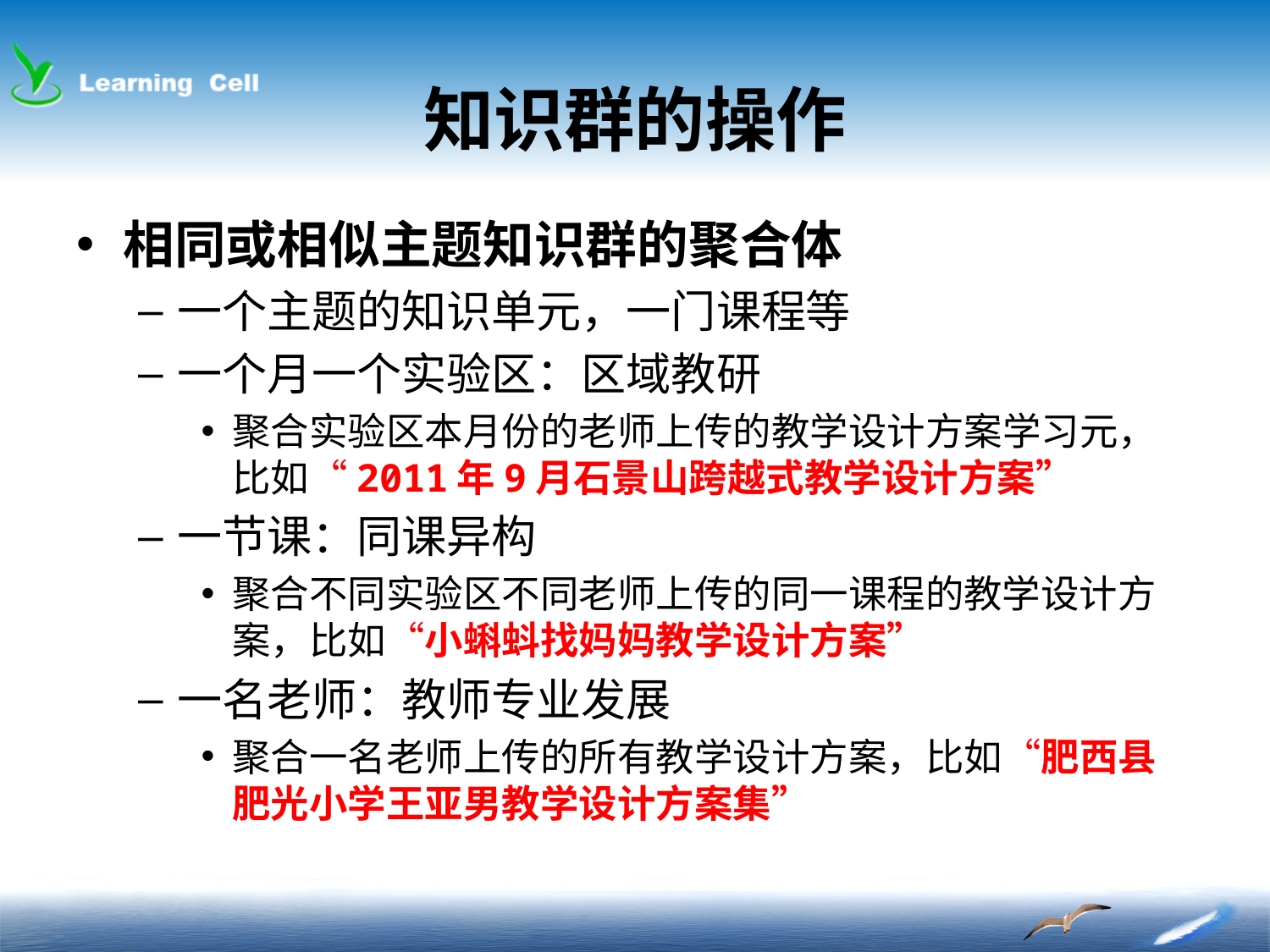

# 知识群的操作
相同或相似主题知识群的聚合体
一个主题的知识单元，一门课程等
一个月一个实验区：区域教研
聚合实验区本月份的老师上传的教学设计方案学习元，比如“2011年9月石景山跨越式教学设计方案”
一节课：同课异构
聚合不同实验区不同老师上传的同一课程的教学设计方案，比如“小蝌蚪找妈妈教学设计方案”
一名老师：教师专业发展
聚合一名老师上传的所有教学设计方案，比如“肥西县肥光小学王亚男教学设计方案集”